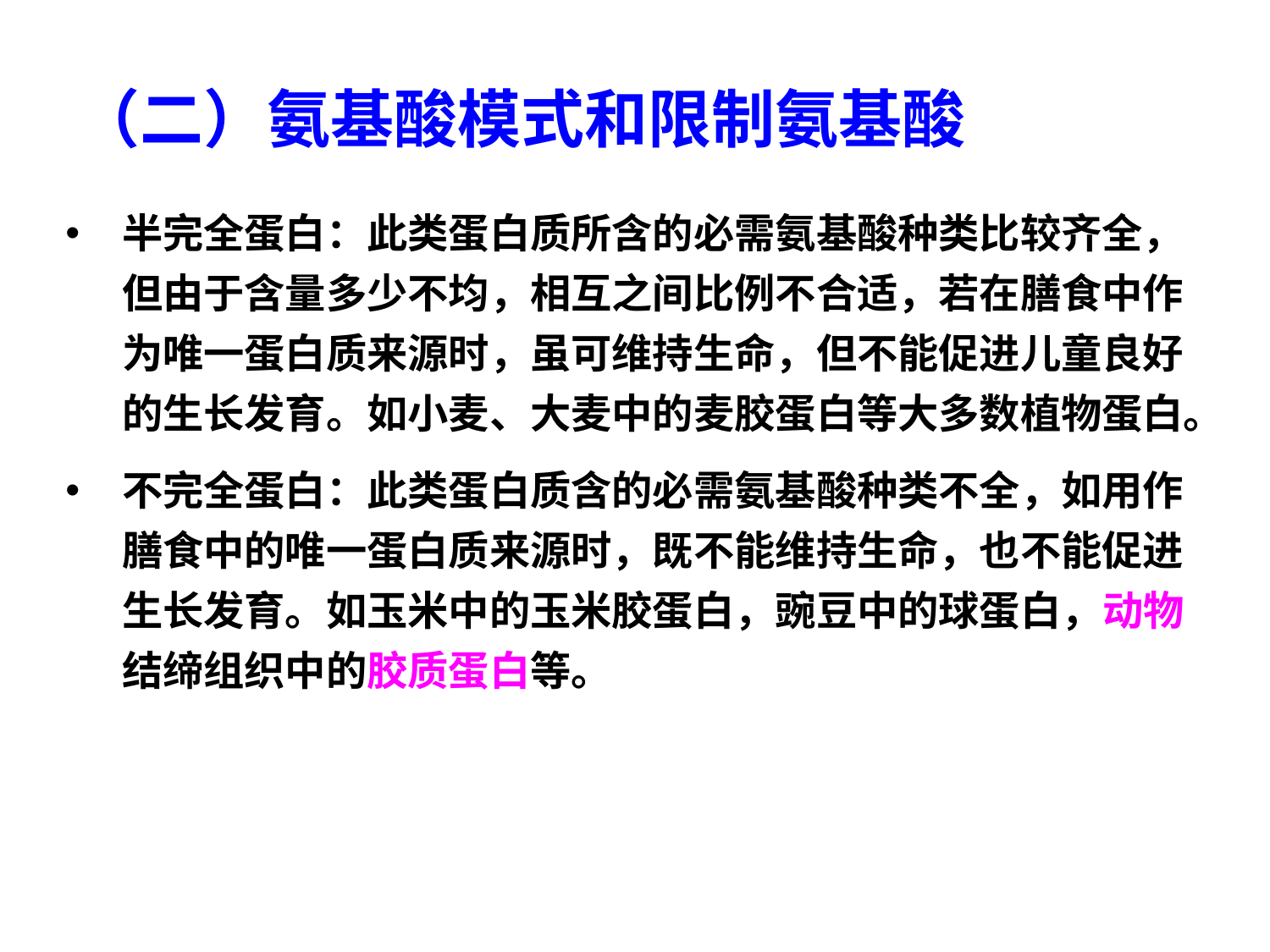

# （二）氨基酸模式和限制氨基酸
半完全蛋白：此类蛋白质所含的必需氨基酸种类比较齐全，但由于含量多少不均，相互之间比例不合适，若在膳食中作为唯一蛋白质来源时，虽可维持生命，但不能促进儿童良好的生长发育。如小麦、大麦中的麦胶蛋白等大多数植物蛋白。
不完全蛋白：此类蛋白质含的必需氨基酸种类不全，如用作膳食中的唯一蛋白质来源时，既不能维持生命，也不能促进生长发育。如玉米中的玉米胶蛋白，豌豆中的球蛋白，动物结缔组织中的胶质蛋白等。